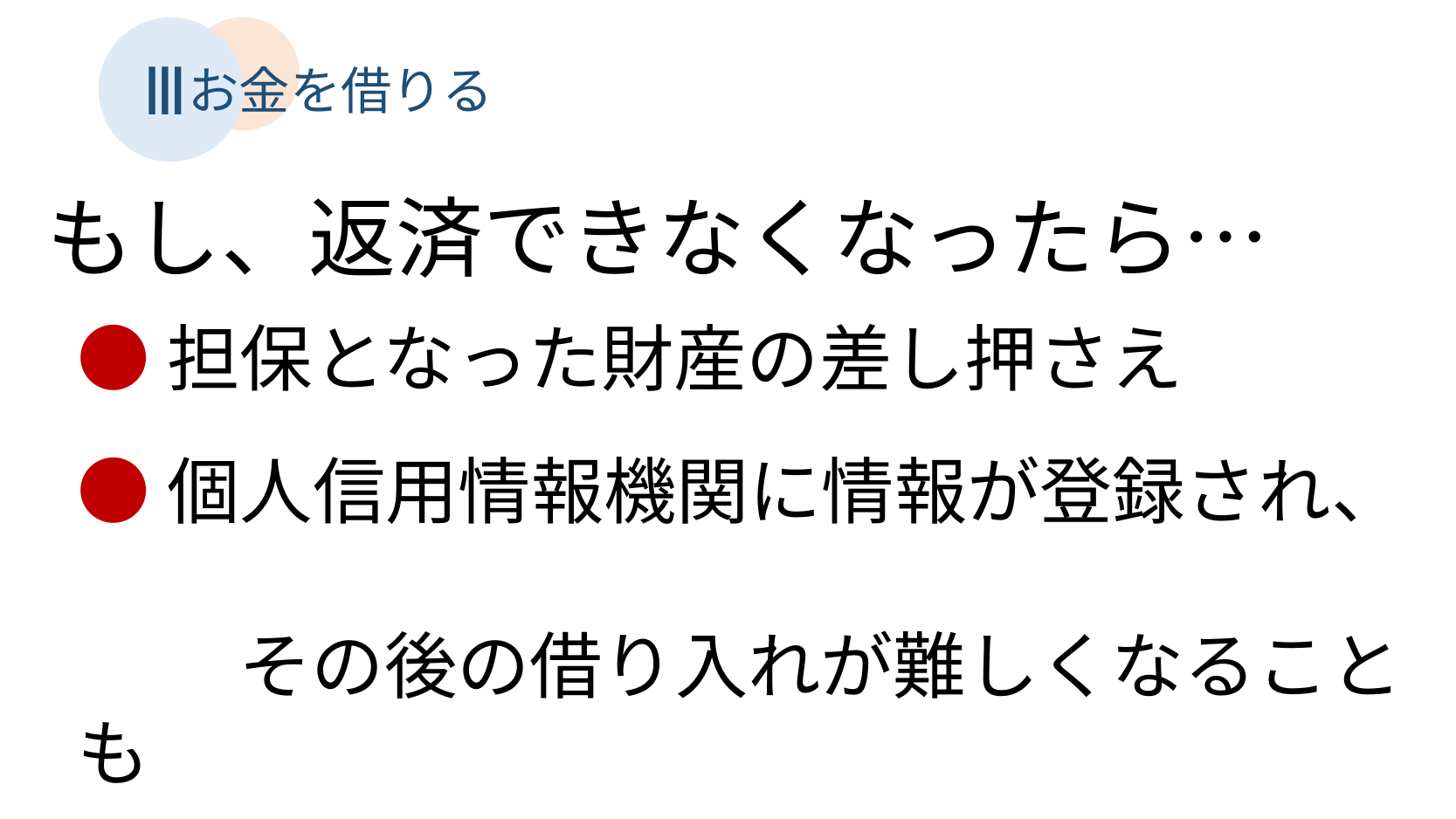

Ⅲ
お金を借りる
もし、返済できなくなったら…
●担保となった財産の差し押さえ
●個人信用情報機関に情報が登録され、
　　 その後の借り入れが難しくなることも